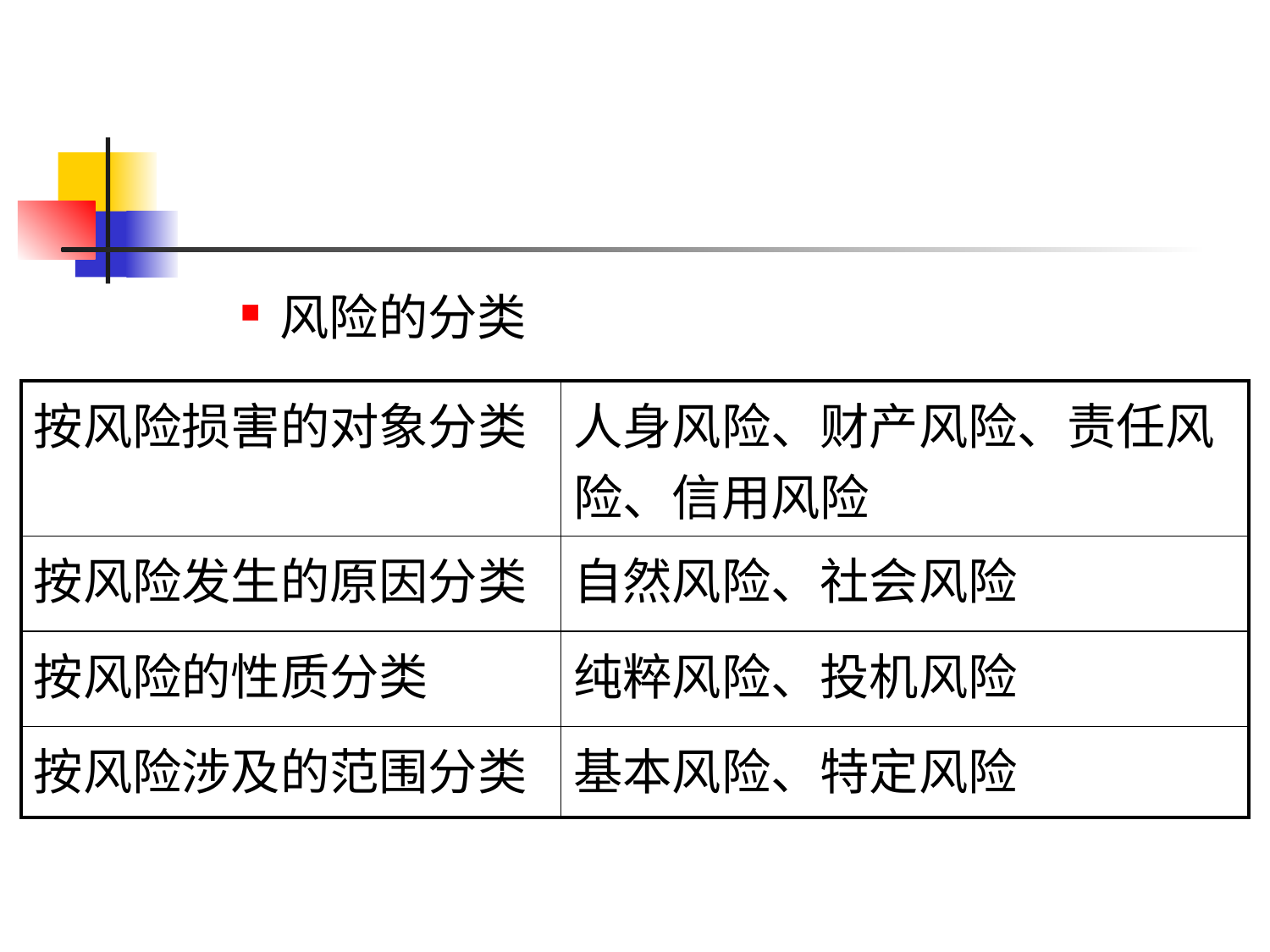

#
风险的分类
| 按风险损害的对象分类 | 人身风险、财产风险、责任风险、信用风险 |
| --- | --- |
| 按风险发生的原因分类 | 自然风险、社会风险 |
| 按风险的性质分类 | 纯粹风险、投机风险 |
| 按风险涉及的范围分类 | 基本风险、特定风险 |